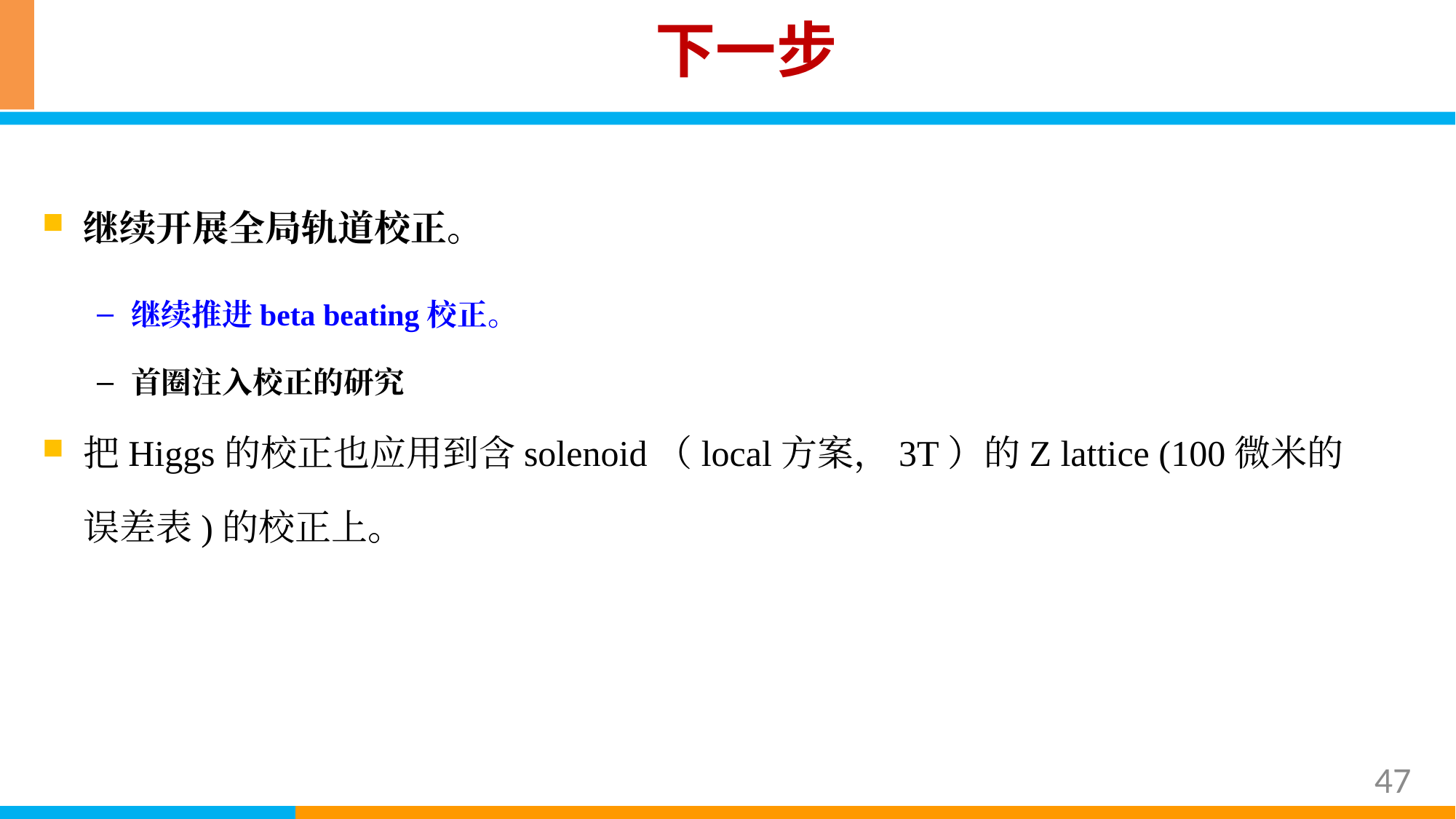

下一步
继续开展全局轨道校正。
继续推进beta beating校正。
首圈注入校正的研究
把Higgs的校正也应用到含solenoid（local方案，3T）的Z lattice (100微米的误差表)的校正上。
47